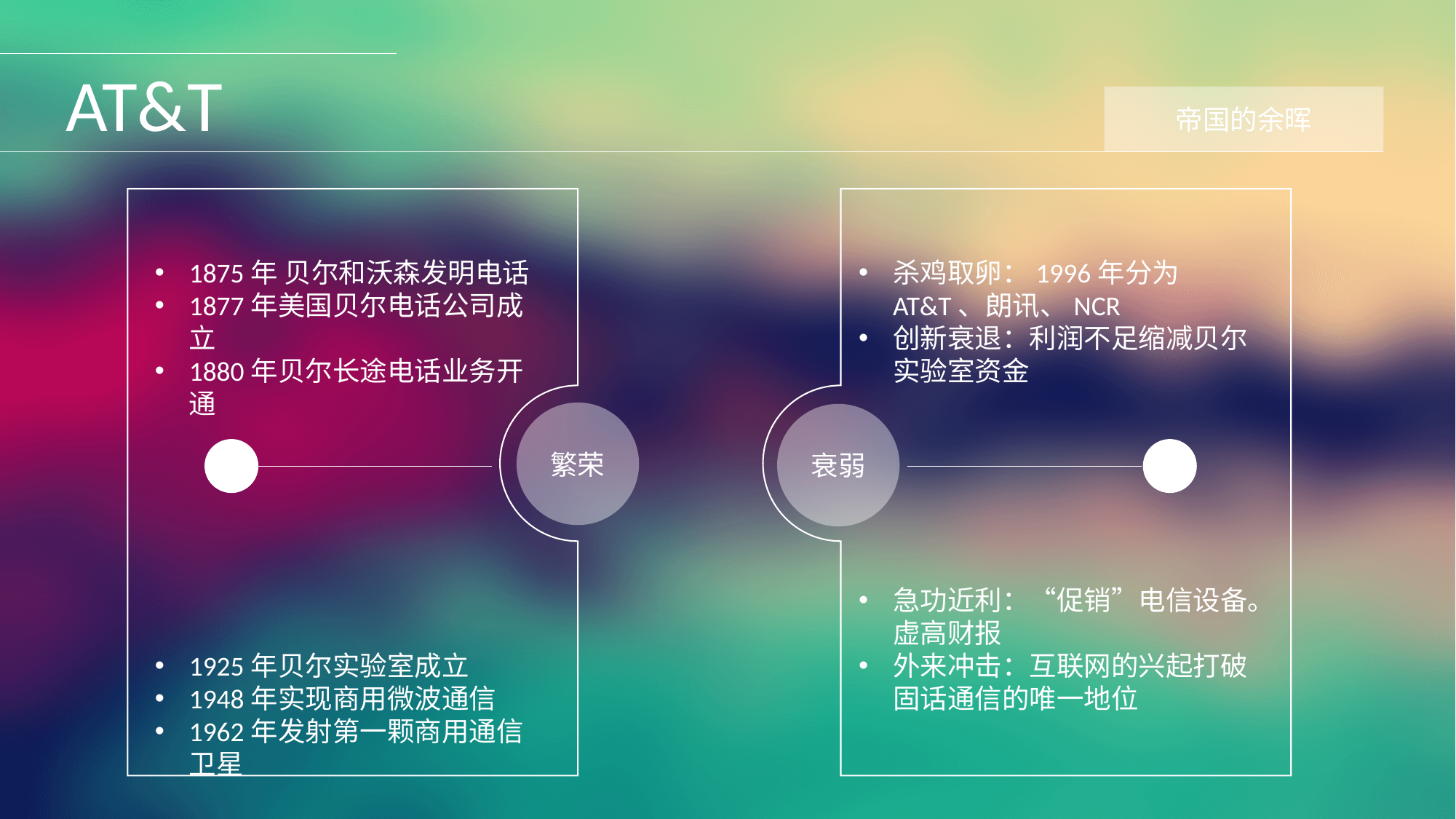

AT&T

帝国的余晖

1875年 贝尔和沃森发明电话
1877年美国贝尔电话公司成立
1880年贝尔长途电话业务开通

1925年贝尔实验室成立
1948年实现商用微波通信
1962年发射第一颗商用通信卫星
杀鸡取卵：1996年分为AT&T、朗讯、NCR
创新衰退：利润不足缩减贝尔实验室资金

急功近利：“促销”电信设备。虚高财报
外来冲击：互联网的兴起打破固话通信的唯一地位

繁荣
衰弱